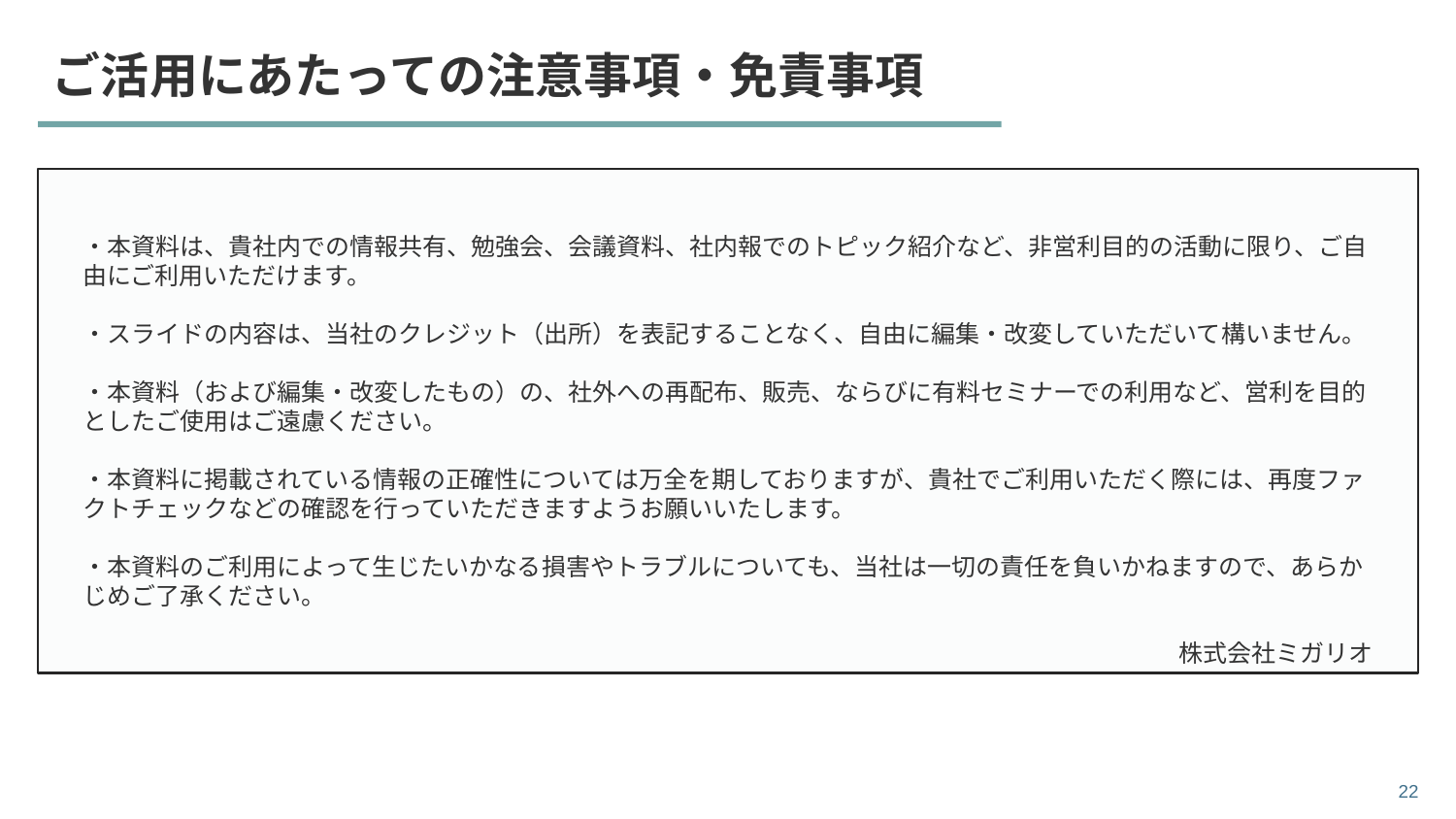

ご活用にあたっての注意事項・免責事項

・本資料は、貴社内での情報共有、勉強会、会議資料、社内報でのトピック紹介など、非営利目的の活動に限り、ご自由にご利用いただけます。

・スライドの内容は、当社のクレジット（出所）を表記することなく、自由に編集・改変していただいて構いません。

・本資料（および編集・改変したもの）の、社外への再配布、販売、ならびに有料セミナーでの利用など、営利を目的としたご使用はご遠慮ください。

・本資料に掲載されている情報の正確性については万全を期しておりますが、貴社でご利用いただく際には、再度ファクトチェックなどの確認を行っていただきますようお願いいたします。

・本資料のご利用によって生じたいかなる損害やトラブルについても、当社は一切の責任を負いかねますので、あらかじめご了承ください。

株式会社ミガリオ
22